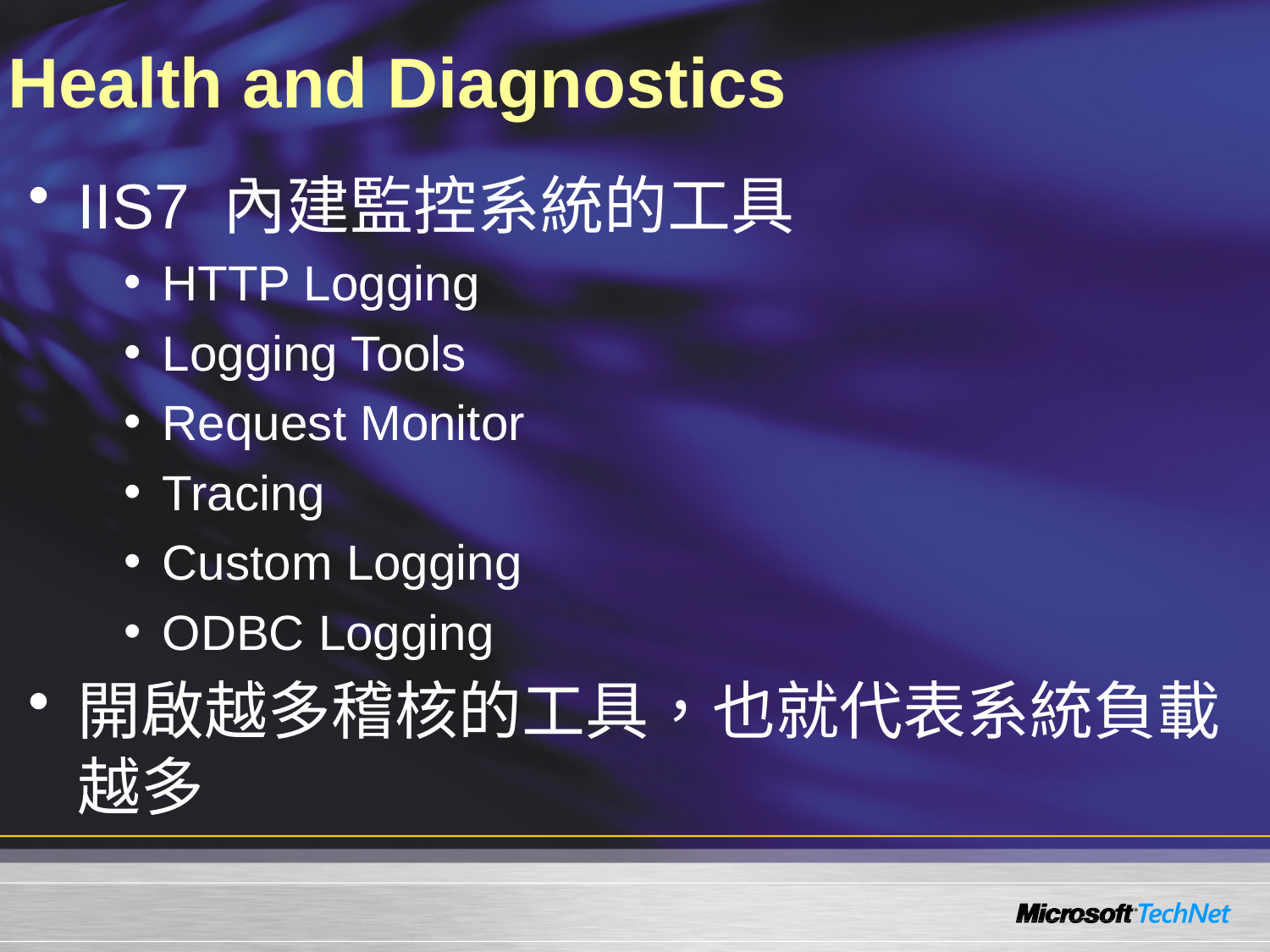

# Health and Diagnostics
IIS7 內建監控系統的工具
HTTP Logging
Logging Tools
Request Monitor
Tracing
Custom Logging
ODBC Logging
開啟越多稽核的工具，也就代表系統負載越多